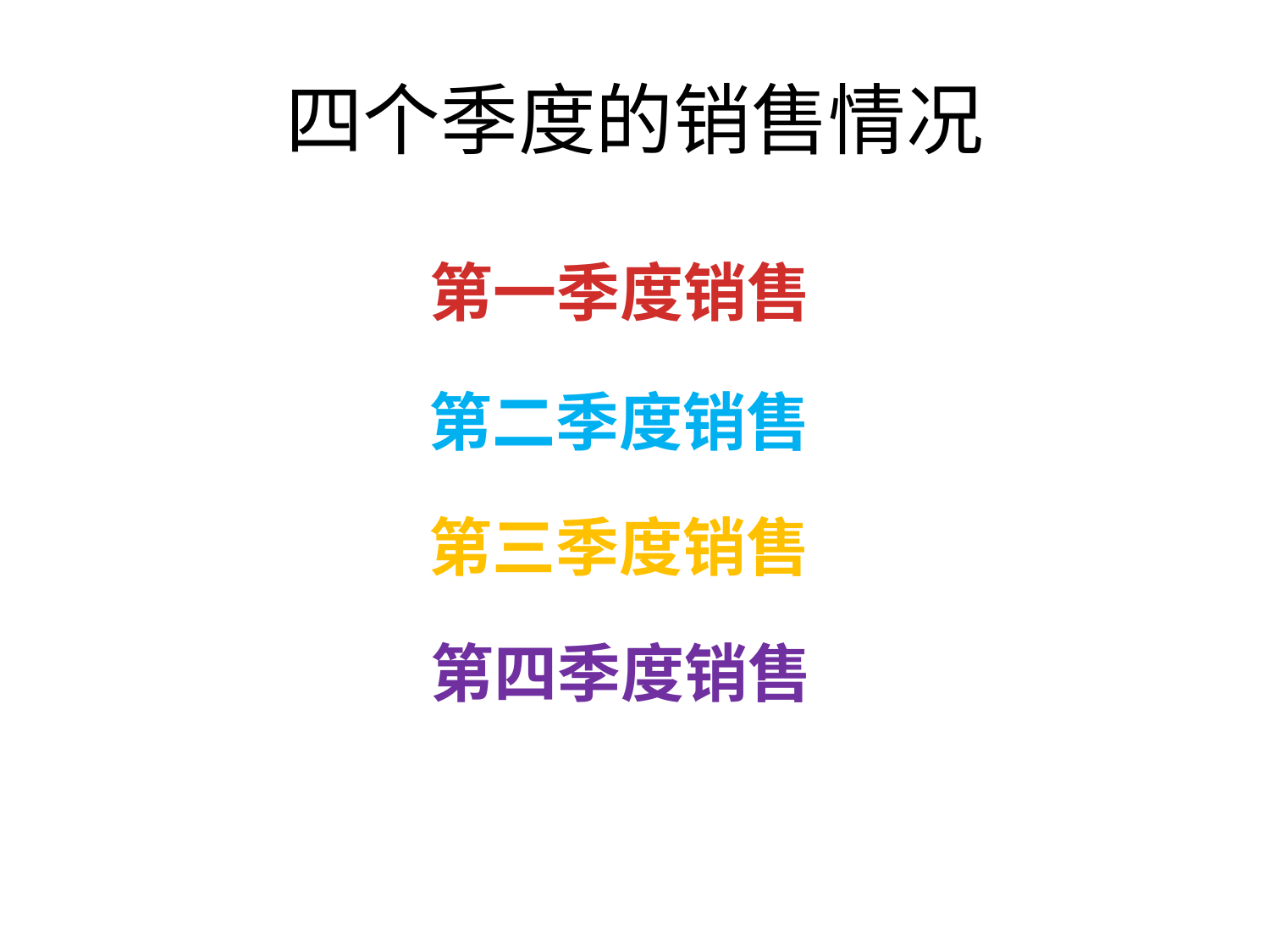

# 四个季度的销售情况
第一季度销售
第二季度销售
第三季度销售
第四季度销售